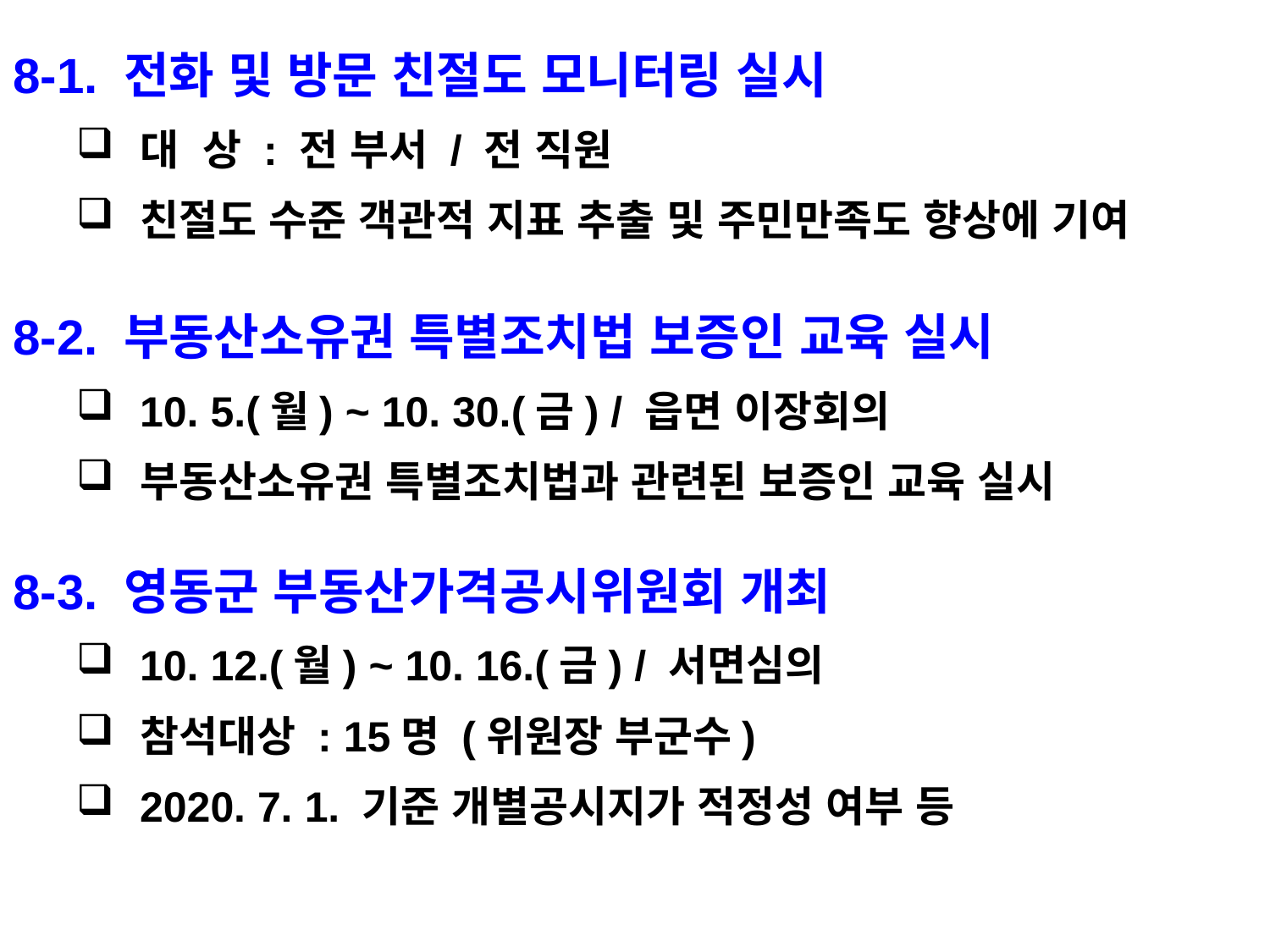

8-1. 전화 및 방문 친절도 모니터링 실시
대  상 : 전 부서 / 전 직원
친절도 수준 객관적 지표 추출 및 주민만족도 향상에 기여

8-2. 부동산소유권 특별조치법 보증인 교육 실시
10. 5.(월) ~ 10. 30.(금) / 읍면 이장회의
부동산소유권 특별조치법과 관련된 보증인 교육 실시
8-3. 영동군 부동산가격공시위원회 개최
10. 12.(월) ~ 10. 16.(금) / 서면심의
참석대상 : 15명 (위원장 부군수)
2020. 7. 1. 기준 개별공시지가 적정성 여부 등